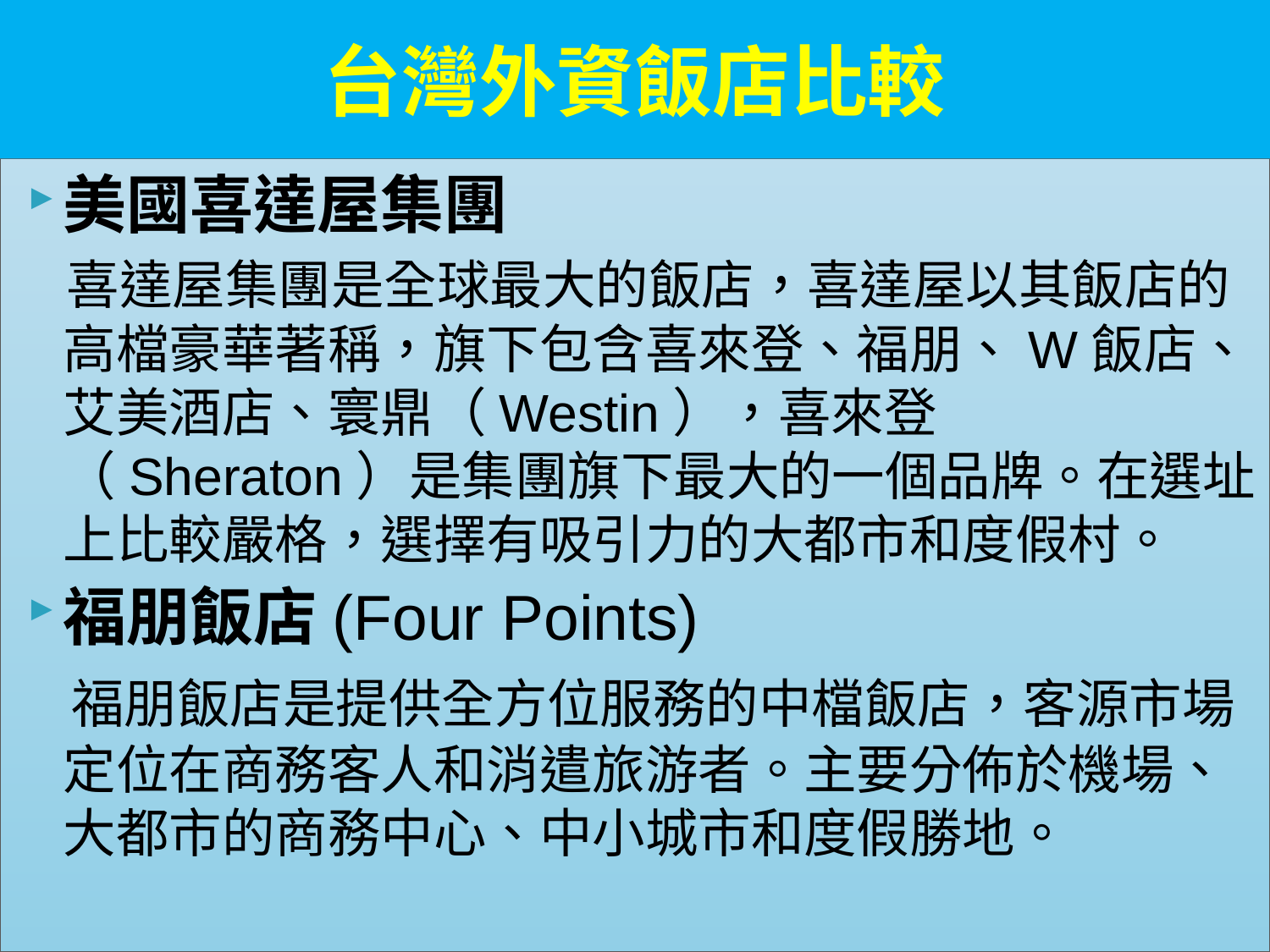

# 台灣外資飯店比較
美國喜達屋集團
  喜達屋集團是全球最大的飯店，喜達屋以其飯店的高檔豪華著稱，旗下包含喜來登、福朋、W飯店、艾美酒店、寰鼎（Westin），喜來登（Sheraton）是集團旗下最大的一個品牌。在選址上比較嚴格，選擇有吸引力的大都市和度假村。
福朋飯店(Four Points)
  福朋飯店是提供全方位服務的中檔飯店，客源市場定位在商務客人和消遣旅游者。主要分佈於機場、大都市的商務中心、中小城市和度假勝地。